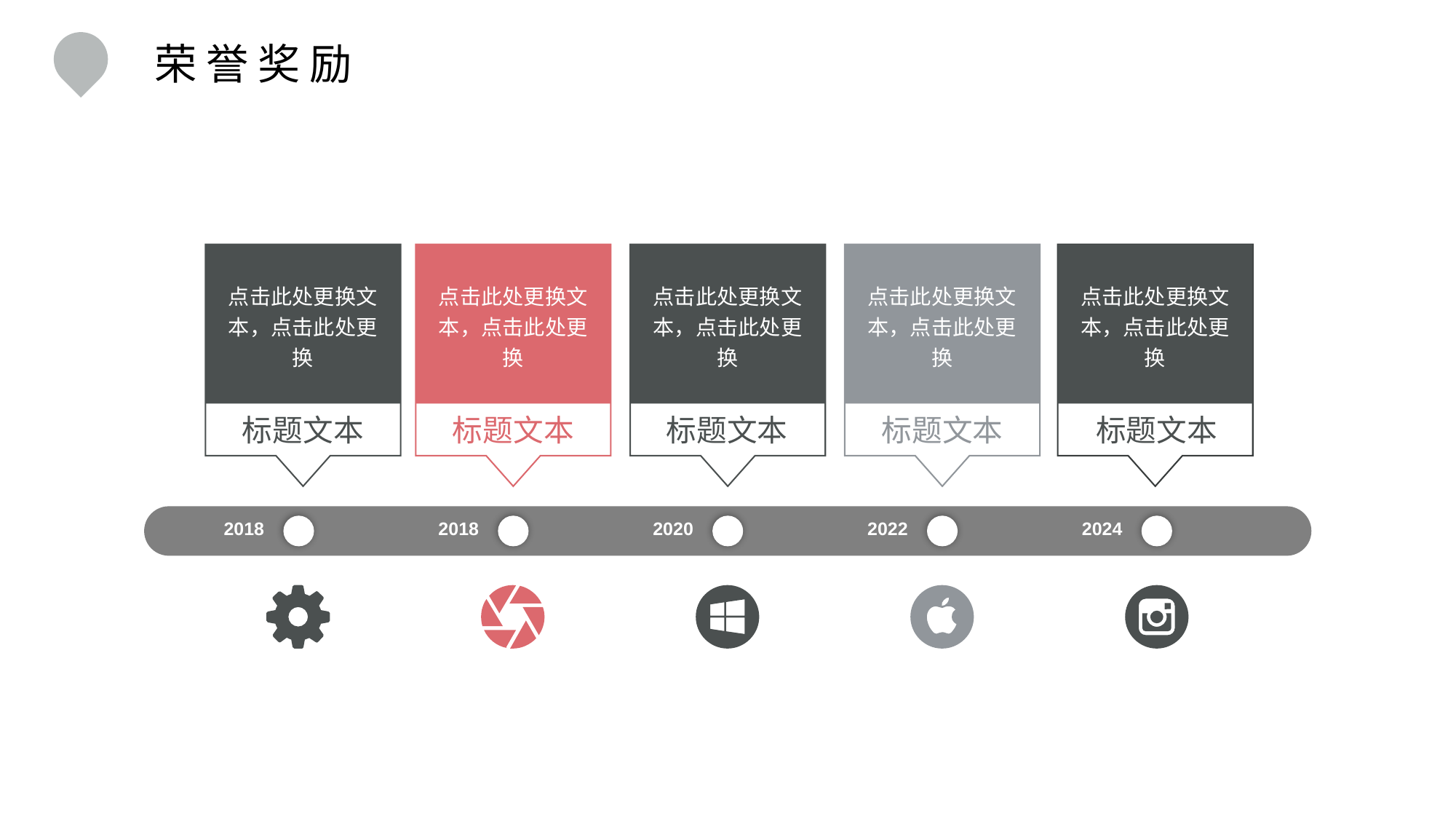

荣誉奖励

点击此处更换文本，点击此处更换

点击此处更换文本，点击此处更换

点击此处更换文本，点击此处更换

点击此处更换文本，点击此处更换

点击此处更换文本，点击此处更换
标题文本
标题文本
标题文本
标题文本
标题文本

2018

2018

2020

2022

2024